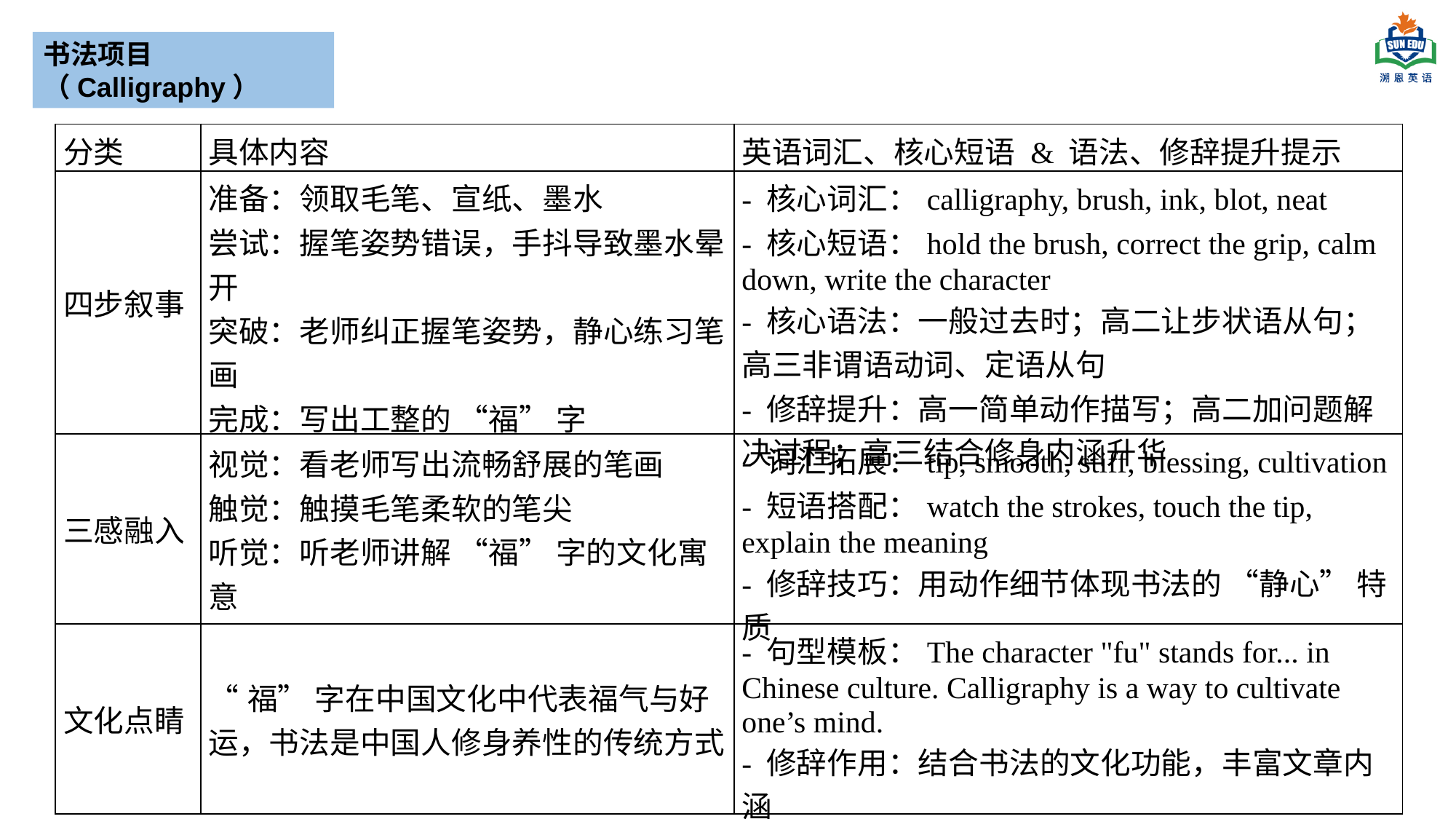

书法项目（Calligraphy）
| 分类 | 具体内容 | 英语词汇、核心短语 & 语法、修辞提升提示 |
| --- | --- | --- |
| 四步叙事 | 准备：领取毛笔、宣纸、墨水 尝试：握笔姿势错误，手抖导致墨水晕开 突破：老师纠正握笔姿势，静心练习笔画 完成：写出工整的 “福” 字 | - 核心词汇：calligraphy, brush, ink, blot, neat - 核心短语：hold the brush, correct the grip, calm down, write the character - 核心语法：一般过去时；高二让步状语从句；高三非谓语动词、定语从句 - 修辞提升：高一简单动作描写；高二加问题解决过程；高三结合修身内涵升华 |
| 三感融入 | 视觉：看老师写出流畅舒展的笔画 触觉：触摸毛笔柔软的笔尖 听觉：听老师讲解 “福” 字的文化寓意 | - 词汇拓展：tip, smooth, stiff, blessing, cultivation - 短语搭配：watch the strokes, touch the tip, explain the meaning - 修辞技巧：用动作细节体现书法的 “静心” 特质 |
| 文化点睛 | “福” 字在中国文化中代表福气与好运，书法是中国人修身养性的传统方式 | - 句型模板：The character "fu" stands for... in Chinese culture. Calligraphy is a way to cultivate one’s mind. - 修辞作用：结合书法的文化功能，丰富文章内涵 |